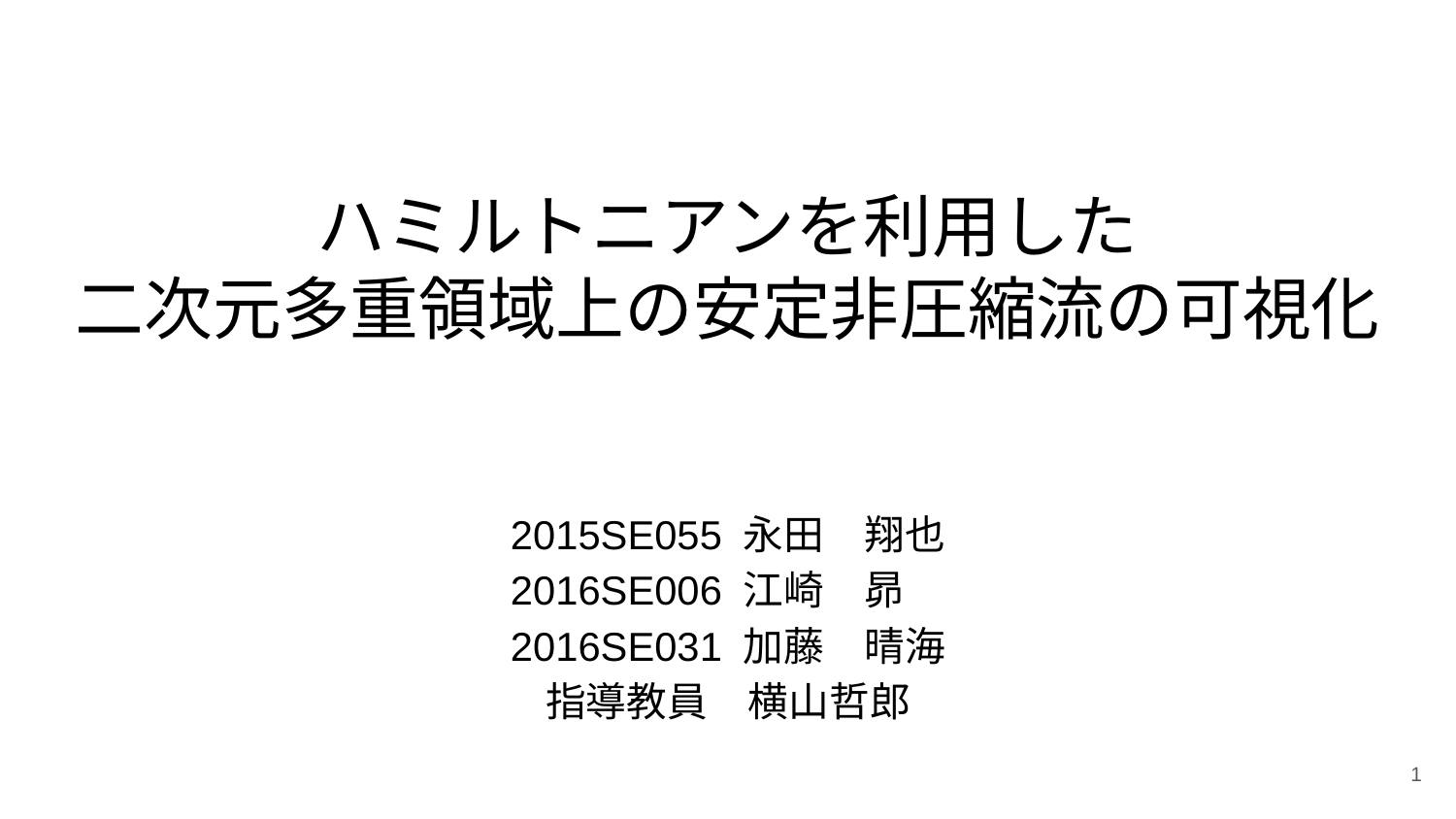

# ハミルトニアンを利用した 二次元多重領域上の安定非圧縮流の可視化

2015SE055 永田　翔也
2016SE006 江崎　昴
2016SE031 加藤　晴海
指導教員　横山哲郎
1